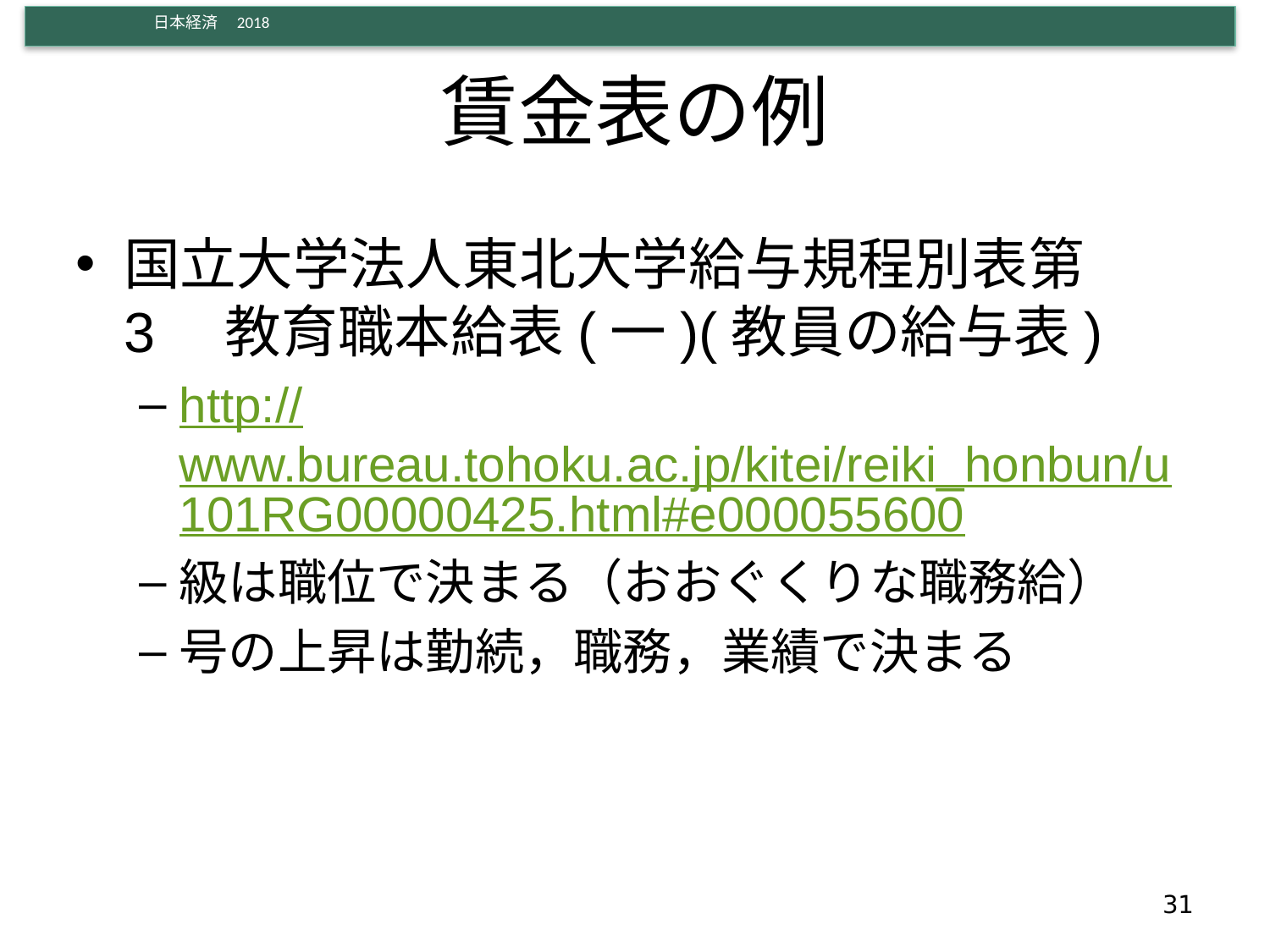

# 賃金表の例
国立大学法人東北大学給与規程別表第3　教育職本給表(一)(教員の給与表)
http://www.bureau.tohoku.ac.jp/kitei/reiki_honbun/u101RG00000425.html#e000055600
級は職位で決まる（おおぐくりな職務給）
号の上昇は勤続，職務，業績で決まる

31